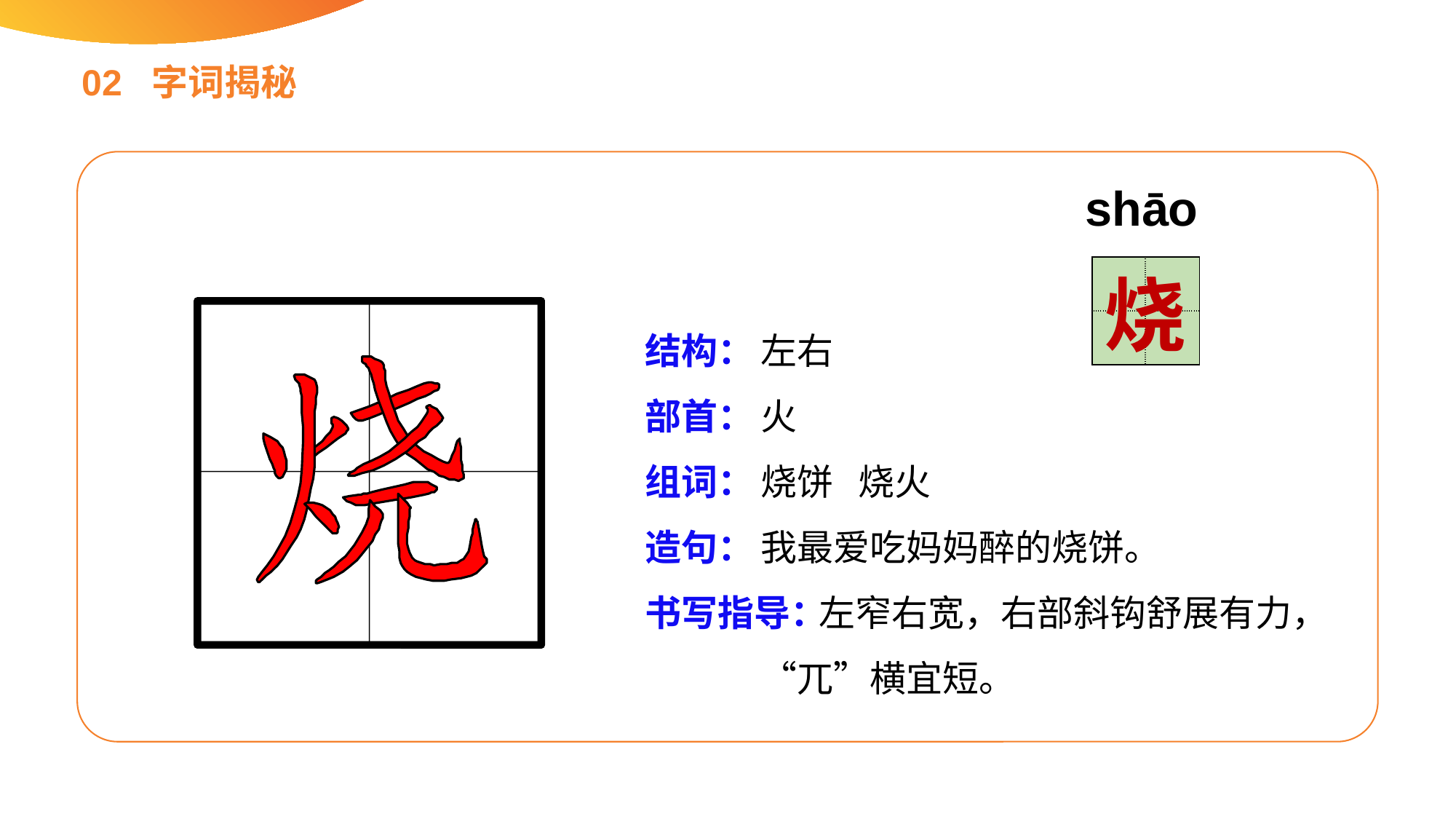

02  字词揭秘
shāo
|  |  |
| --- | --- |
|  |  |
烧

结构：
部首：
组词：
造句：
书写指导：

左右
火
烧饼   烧火
我最爱吃妈妈醉的烧饼。
      左窄右宽，右部斜钩舒展有力，“兀”横宜短。